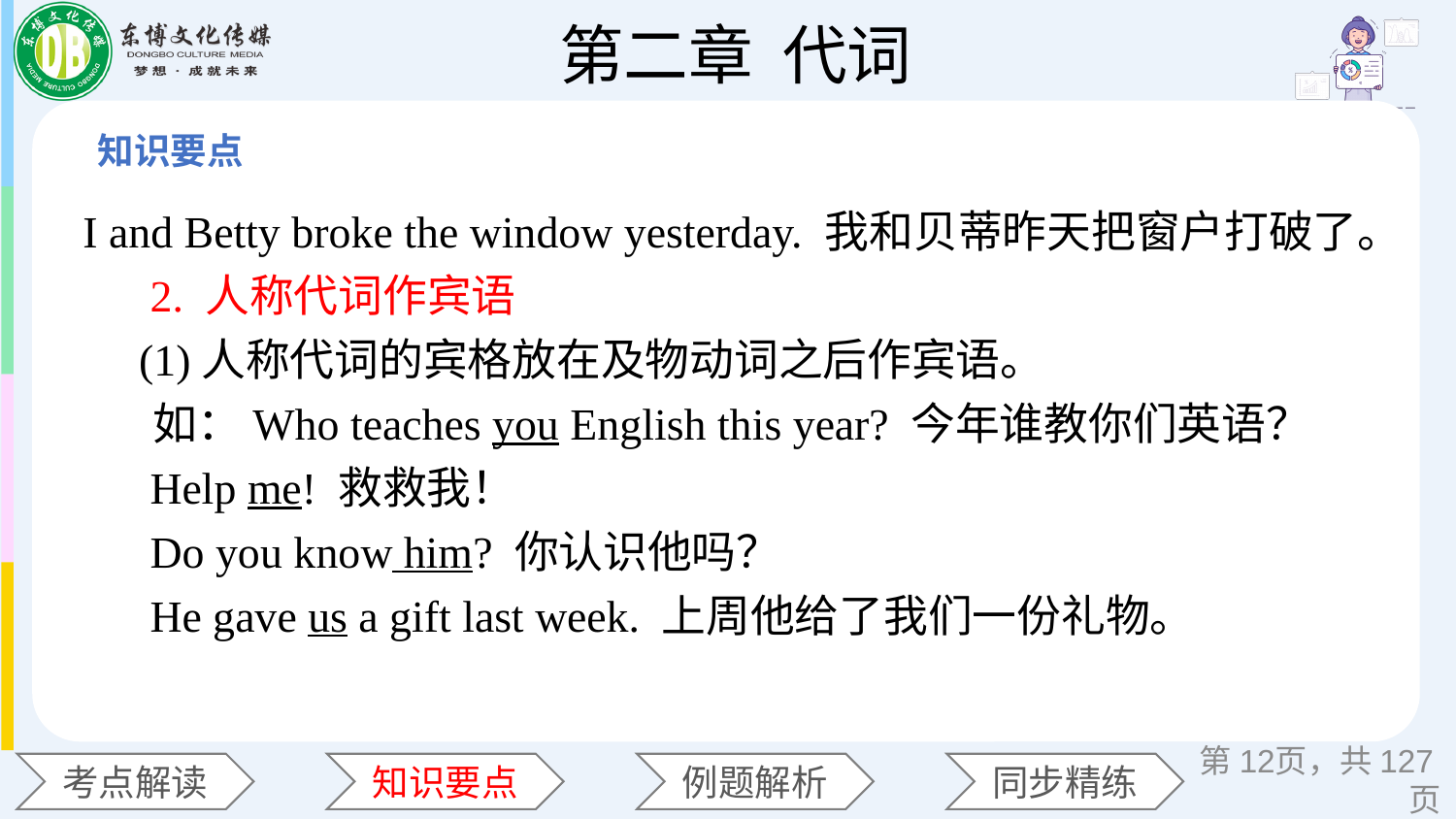

I and Betty broke the window yesterday. 我和贝蒂昨天把窗户打破了。
      2. 人称代词作宾语
     (1)人称代词的宾格放在及物动词之后作宾语。
      如：Who teaches you English this year? 今年谁教你们英语？
      Help me! 救救我！
      Do you know him? 你认识他吗？
      He gave us a gift last week. 上周他给了我们一份礼物。

第12页，共127页